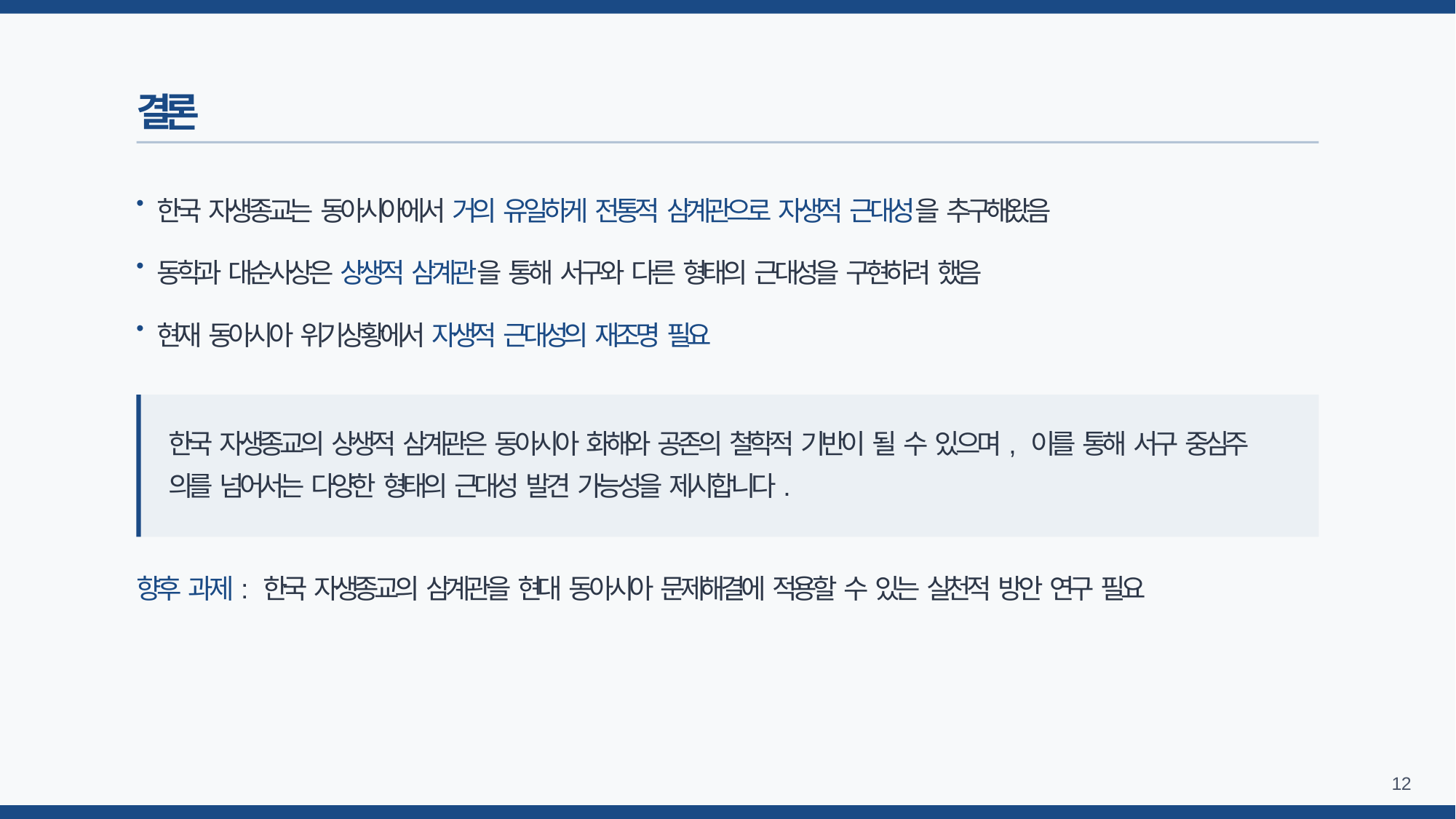

결론

•
한국 자생종교는 동아시아에서 거의 유일하게 전통적 삼계관으로 자생적 근대성을 추구해왔음
•
동학과 대순사상은 상생적 삼계관을 통해 서구와 다른 형태의 근대성을 구현하려 했음
•
현재 동아시아 위기상황에서 자생적 근대성의 재조명 필요

한국 자생종교의 상생적 삼계관은 동아시아 화해와 공존의 철학적 기반이 될 수 있으며, 이를 통해 서구 중심주 의를 넘어서는 다양한 형태의 근대성 발견 가능성을 제시합니다.

향후 과제: 한국 자생종교의 삼계관을 현대 동아시아 문제해결에 적용할 수 있는 실천적 방안 연구 필요
12